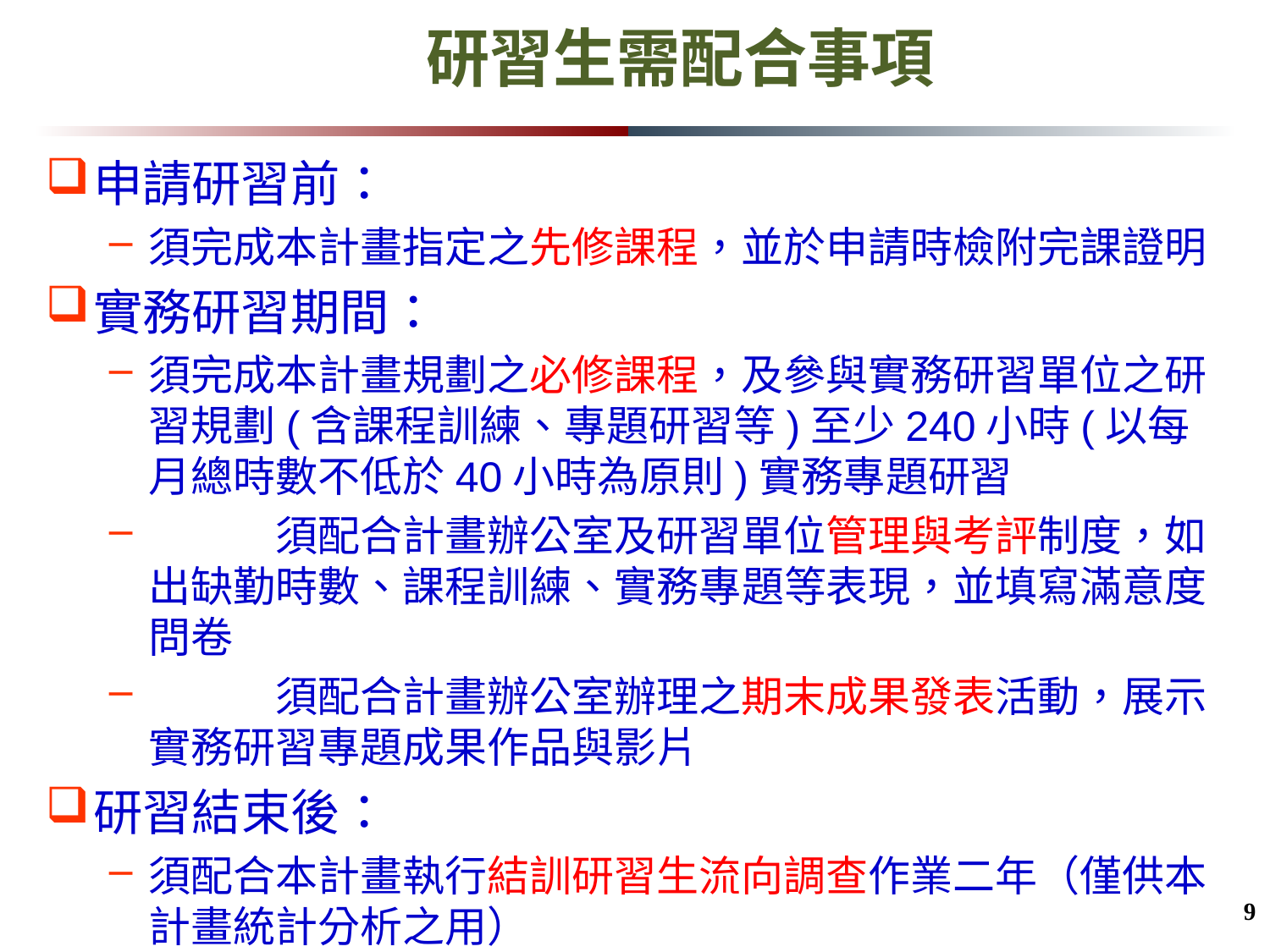

# 研習生需配合事項
申請研習前：
須完成本計畫指定之先修課程，並於申請時檢附完課證明
實務研習期間：
須完成本計畫規劃之必修課程，及參與實務研習單位之研習規劃(含課程訓練、專題研習等)至少240小時(以每月總時數不低於40小時為原則)實務專題研習
	須配合計畫辦公室及研習單位管理與考評制度，如出缺勤時數、課程訓練、實務專題等表現，並填寫滿意度問卷
	須配合計畫辦公室辦理之期末成果發表活動，展示實務研習專題成果作品與影片
研習結束後：
須配合本計畫執行結訓研習生流向調查作業二年（僅供本計畫統計分析之用）